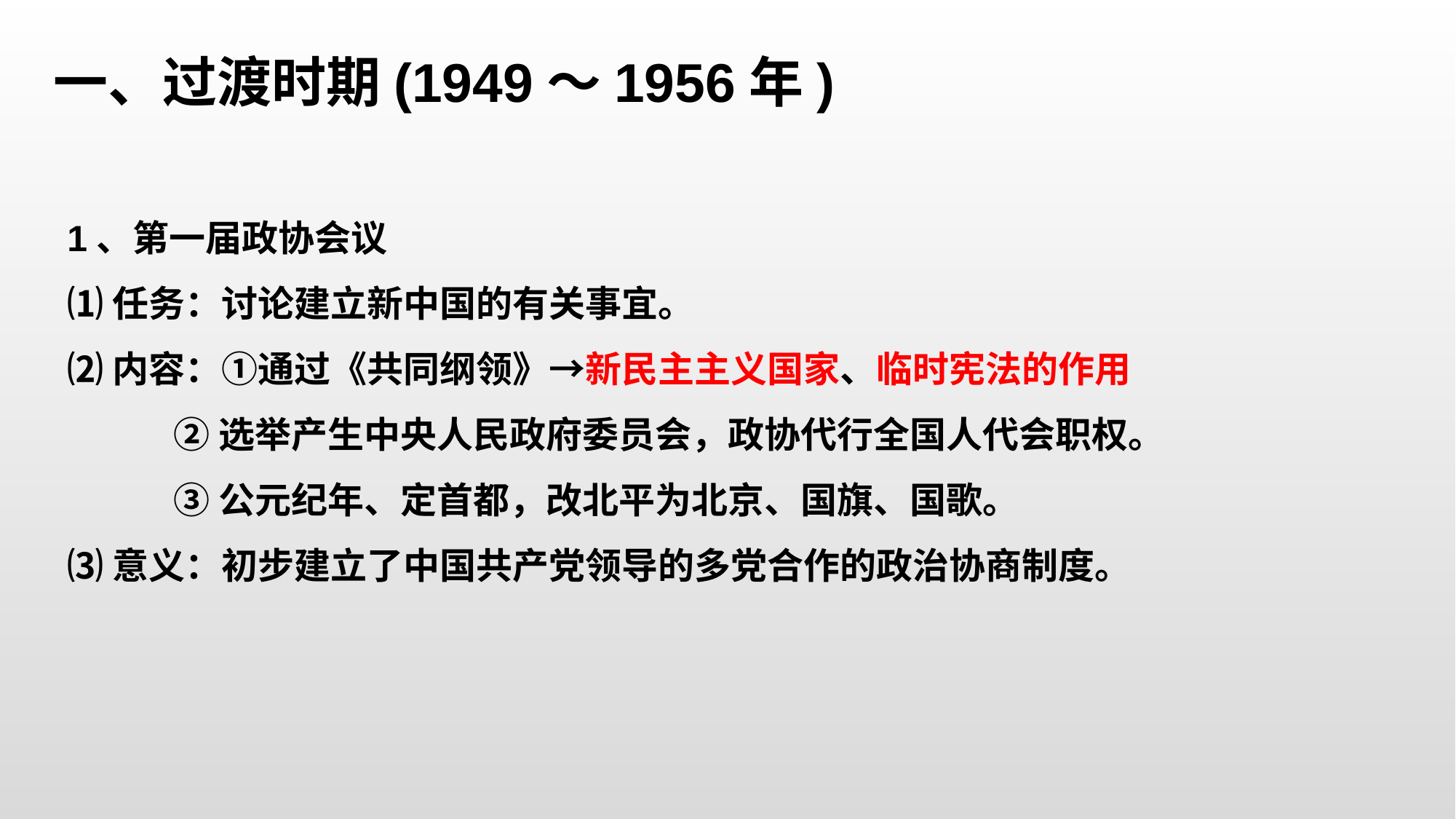

一、过渡时期(1949～1956年)
1、第一届政协会议
⑴任务：讨论建立新中国的有关事宜。
⑵内容：①通过《共同纲领》→新民主主义国家、临时宪法的作用
             ②选举产生中央人民政府委员会，政协代行全国人代会职权。
             ③公元纪年、定首都，改北平为北京、国旗、国歌。
⑶意义：初步建立了中国共产党领导的多党合作的政治协商制度。